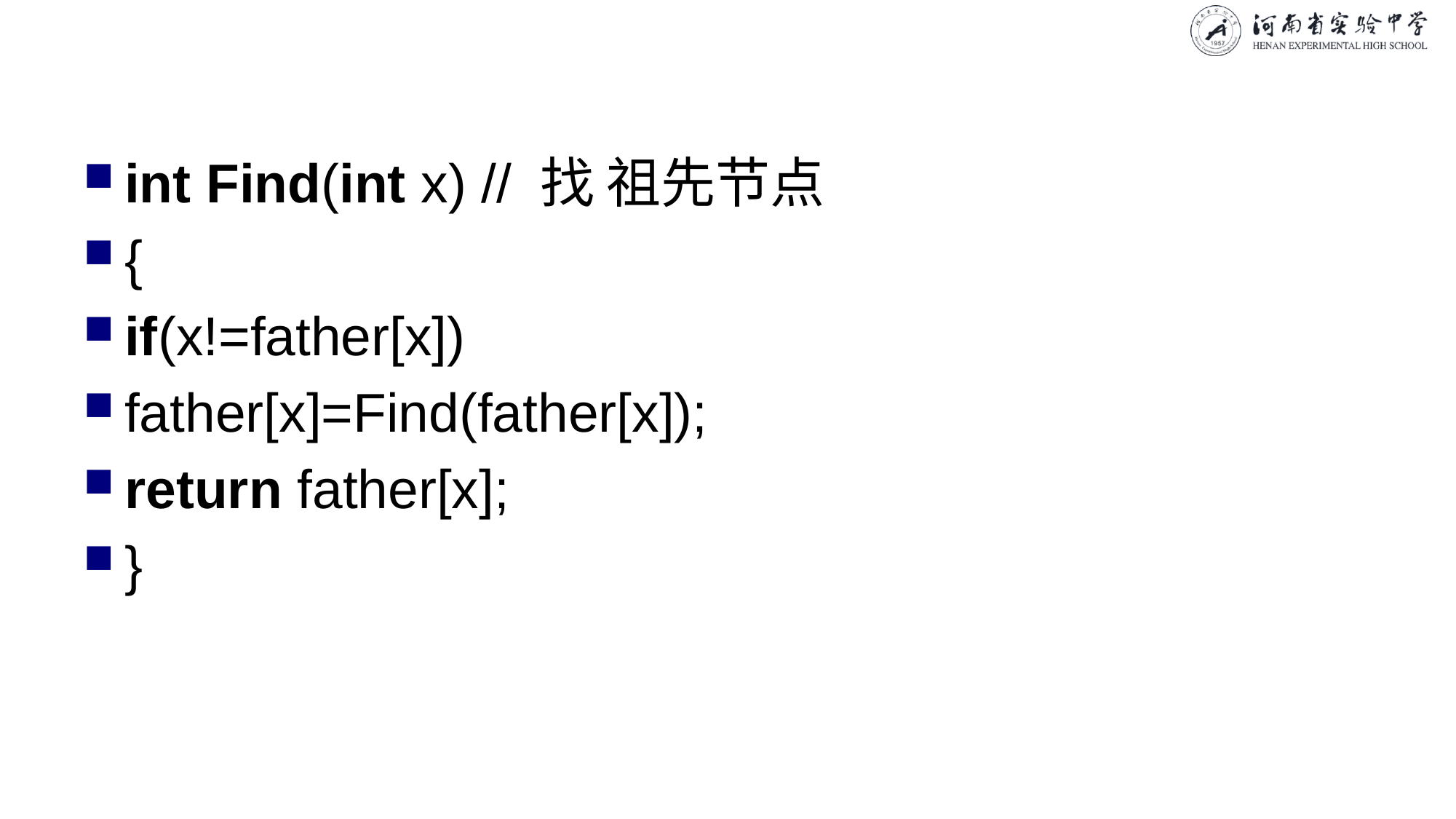

#
int Find(int x) // 找 祖先节点
{
if(x!=father[x])
father[x]=Find(father[x]);
return father[x];
}